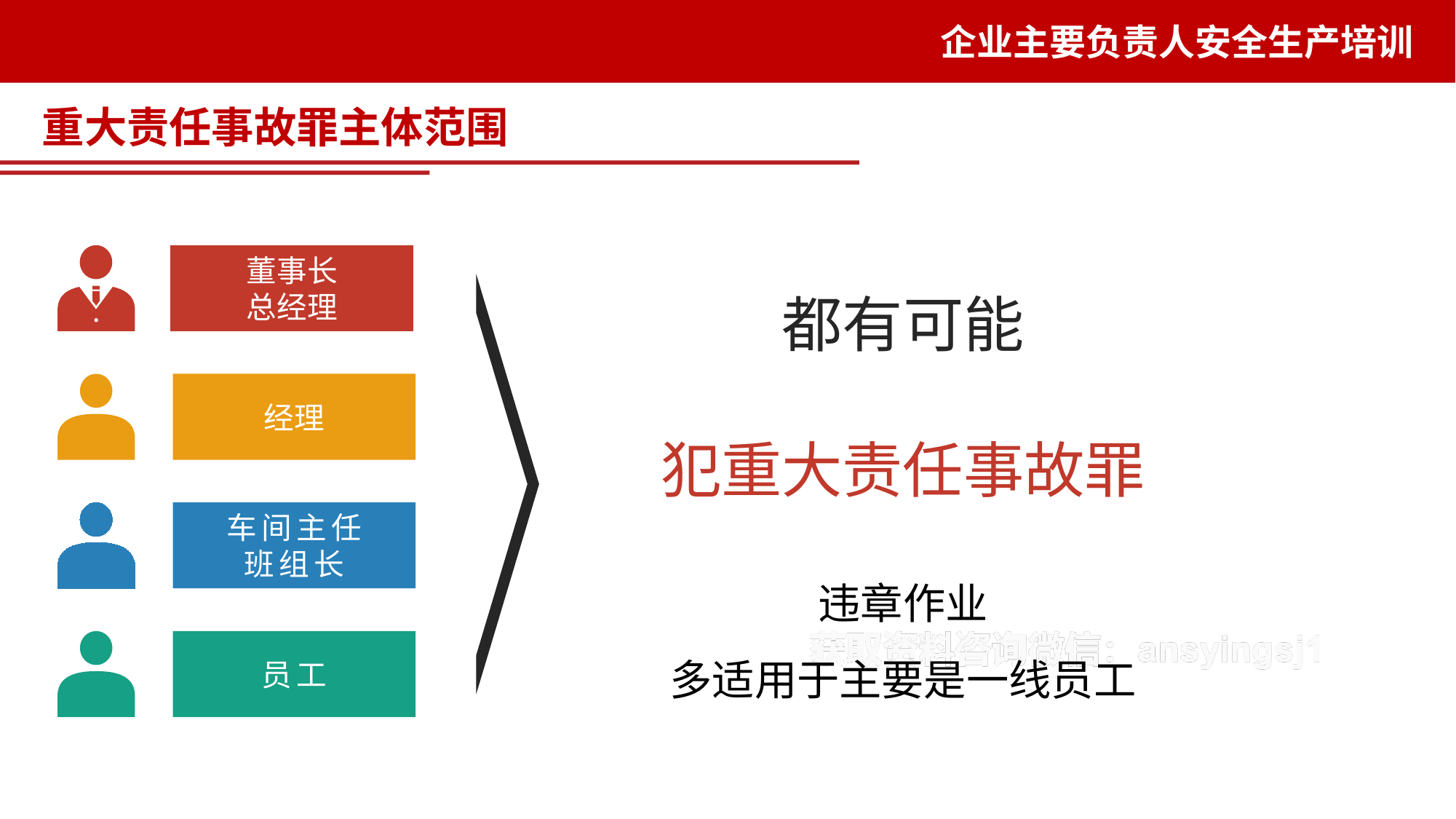

重大责任事故罪主体范围
都有可能
犯重大责任事故罪

董事长
总经理

经理

车间主任
班组长
违章作业
多适用于主要是一线员工

员工